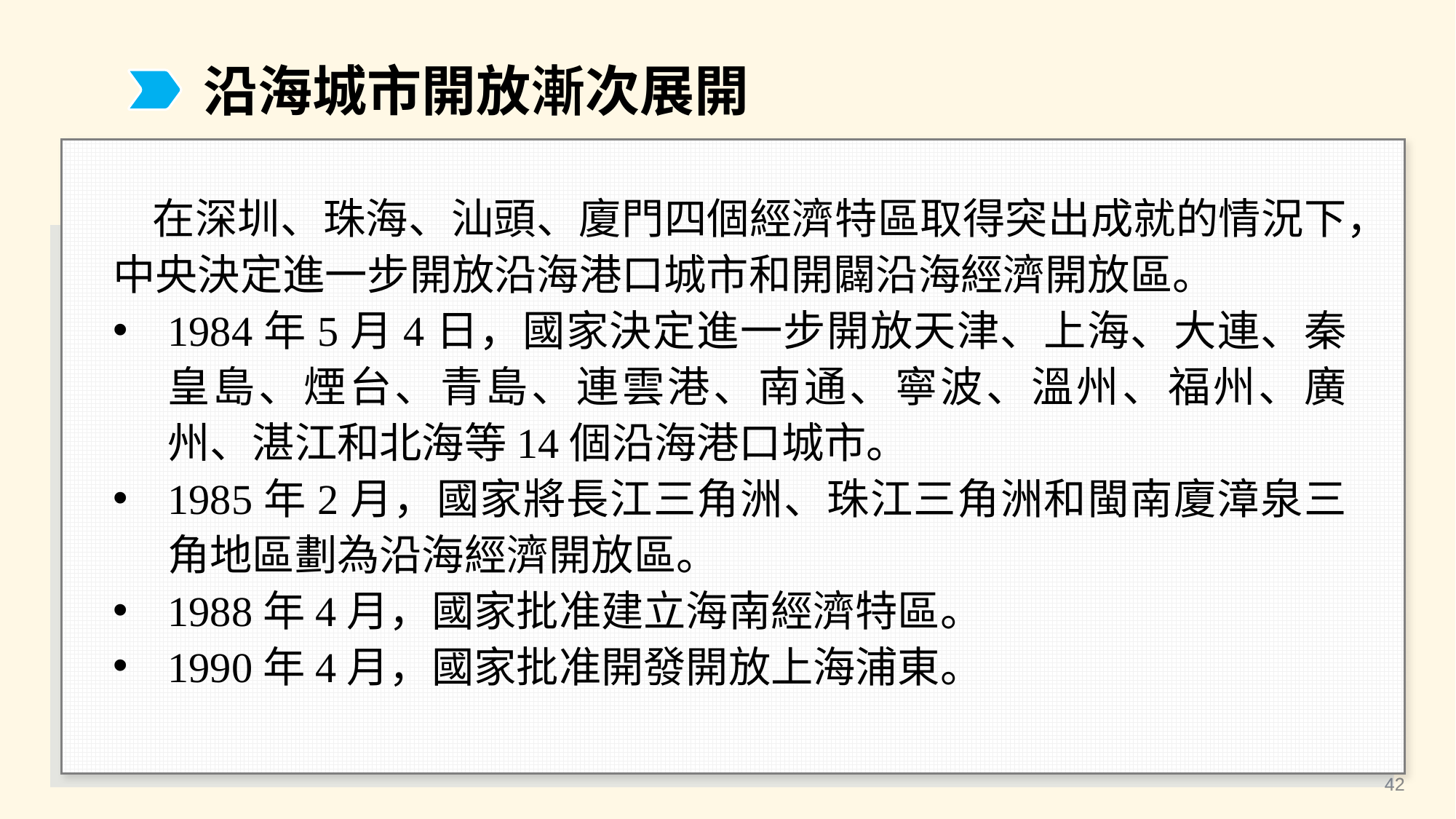

沿海城市開放漸次展開

    在深圳、珠海、汕頭、廈門四個經濟特區取得突出成就的情況下，中央決定進一步開放沿海港口城市和開闢沿海經濟開放區。
1984年5月4日，國家決定進一步開放天津、上海、大連、秦皇島、煙台、青島、連雲港、南通、寧波、溫州、福州、廣州、湛江和北海等14個沿海港口城市。
1985年2月，國家將長江三角洲、珠江三角洲和閩南廈漳泉三角地區劃為沿海經濟開放區。
1988年4月，國家批准建立海南經濟特區。
1990年4月，國家批准開發開放上海浦東。
資料來源：《中華人民共和國史》，高等教育出版社，人民教育出版社，第295頁，第335-337頁。